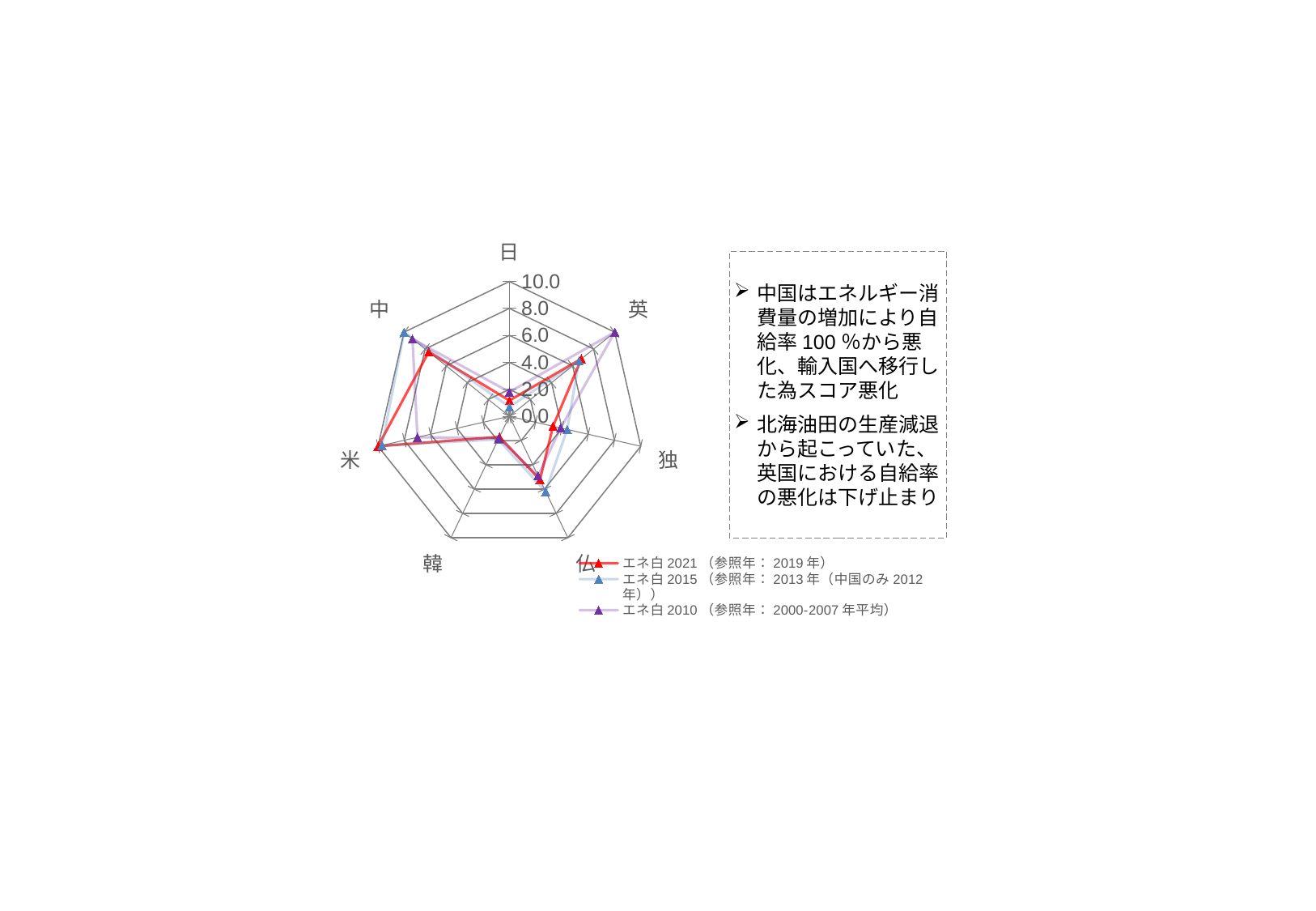

### Chart

| Category | エネ白2021（参照年：2019年） | エネ白2015（参照年：2013年（中国のみ2012年）） | エネ白2010（参照年：2000-2007年平均） |
|---|---|---|---|
| 日 | 1.1688531025101536 | 0.7 | 1.8 |
| 英 | 6.838494706136973 | 6.6 | 10.0 |
| 独 | 3.3229191503834365 | 4.4 | 3.9 |
| 仏 | 5.225022344097706 | 6.2 | 4.9 |
| 韓 | 1.6971868393505747 | 1.9 | 1.8 |
| 米 | 10.0 | 9.7 | 7.0 |
| 中 | 7.658251983960042 | 10.0 | 9.2 |
中国はエネルギー消費量の増加により自給率100％から悪化、輸入国へ移行した為スコア悪化
北海油田の生産減退から起こっていた、英国における自給率の悪化は下げ止まり